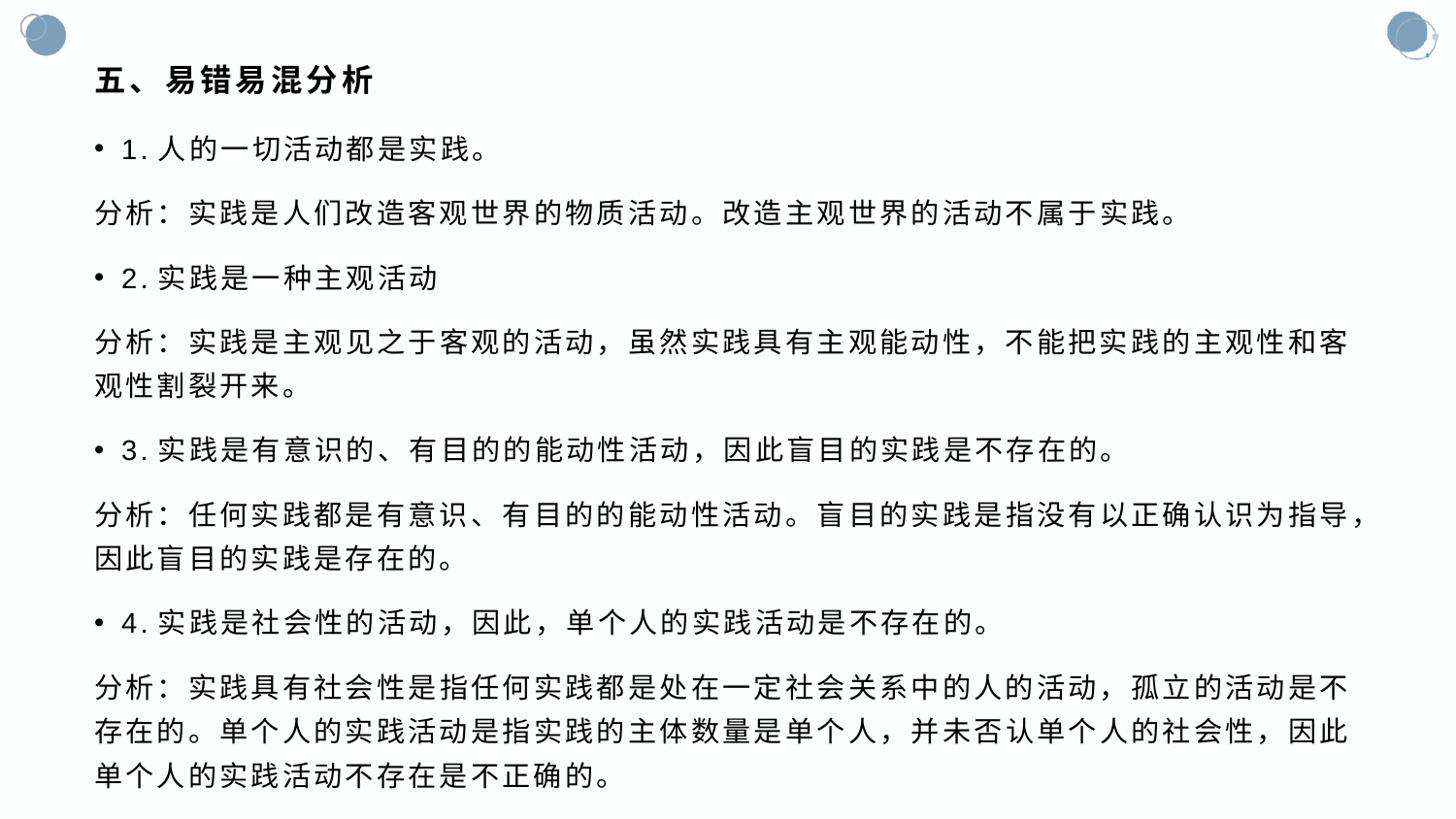

# 五、易错易混分析
1.人的一切活动都是实践。
分析：实践是人们改造客观世界的物质活动。改造主观世界的活动不属于实践。
2.实践是一种主观活动
分析：实践是主观见之于客观的活动，虽然实践具有主观能动性，不能把实践的主观性和客观性割裂开来。
3.实践是有意识的、有目的的能动性活动，因此盲目的实践是不存在的。
分析：任何实践都是有意识、有目的的能动性活动。盲目的实践是指没有以正确认识为指导，因此盲目的实践是存在的。
4.实践是社会性的活动，因此，单个人的实践活动是不存在的。
分析：实践具有社会性是指任何实践都是处在一定社会关系中的人的活动，孤立的活动是不存在的。单个人的实践活动是指实践的主体数量是单个人，并未否认单个人的社会性，因此单个人的实践活动不存在是不正确的。